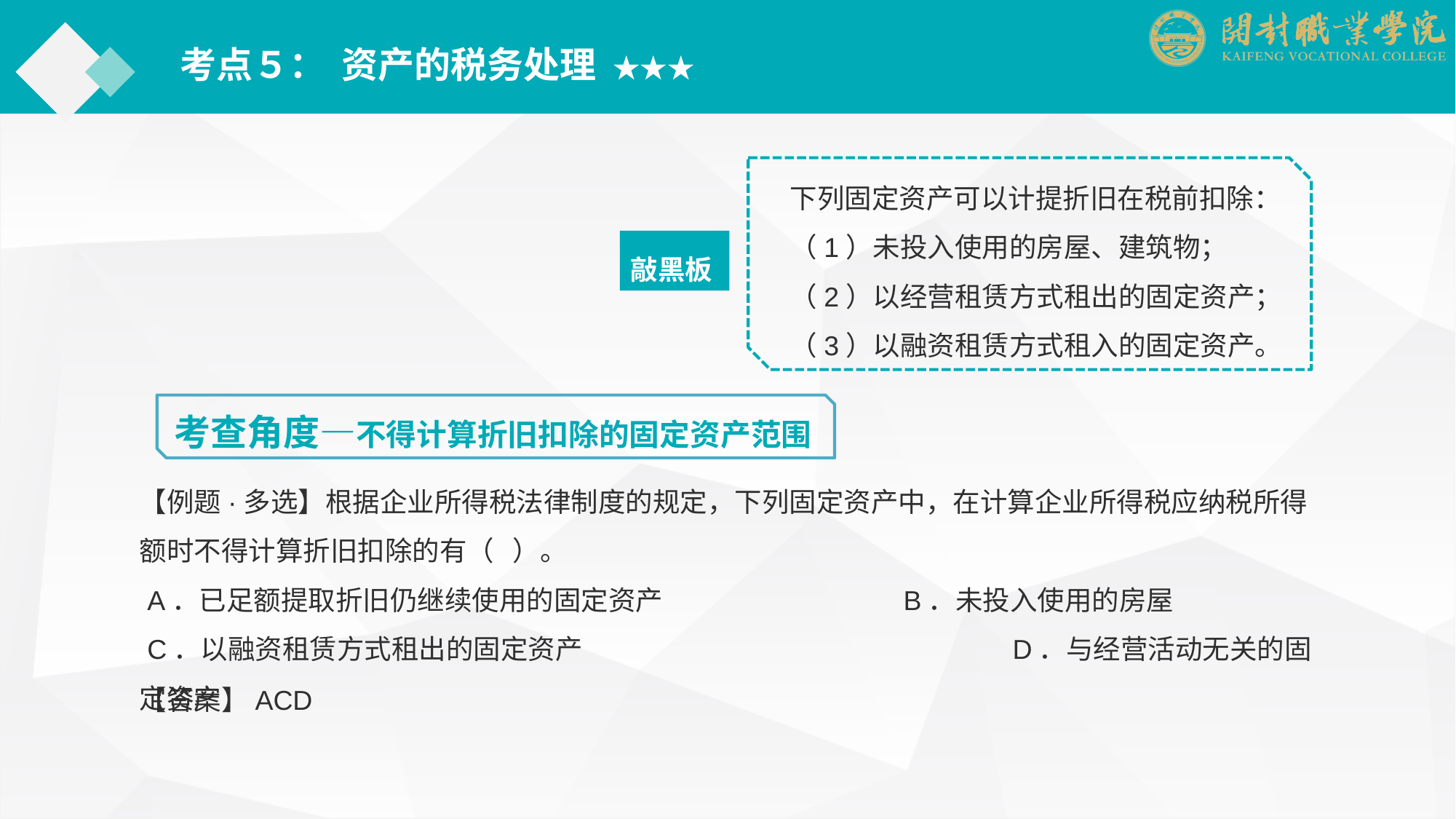

考点５：  资产的税务处理  ★★★

    下列固定资产可以计提折旧在税前扣除：
    （1）未投入使用的房屋、建筑物；
    （2）以经营租赁方式租出的固定资产；
    （3）以融资租赁方式租入的固定资产。
敲黑板

考查角度—不得计算折旧扣除的固定资产范围
【例题·多选】根据企业所得税法律制度的规定，下列固定资产中，在计算企业所得税应纳税所得额时不得计算折旧扣除的有（   ）。
 A．已足额提取折旧仍继续使用的固定资产			B．未投入使用的房屋
 C．以融资租赁方式租出的固定资产				D．与经营活动无关的固定资产
【答案】ACD